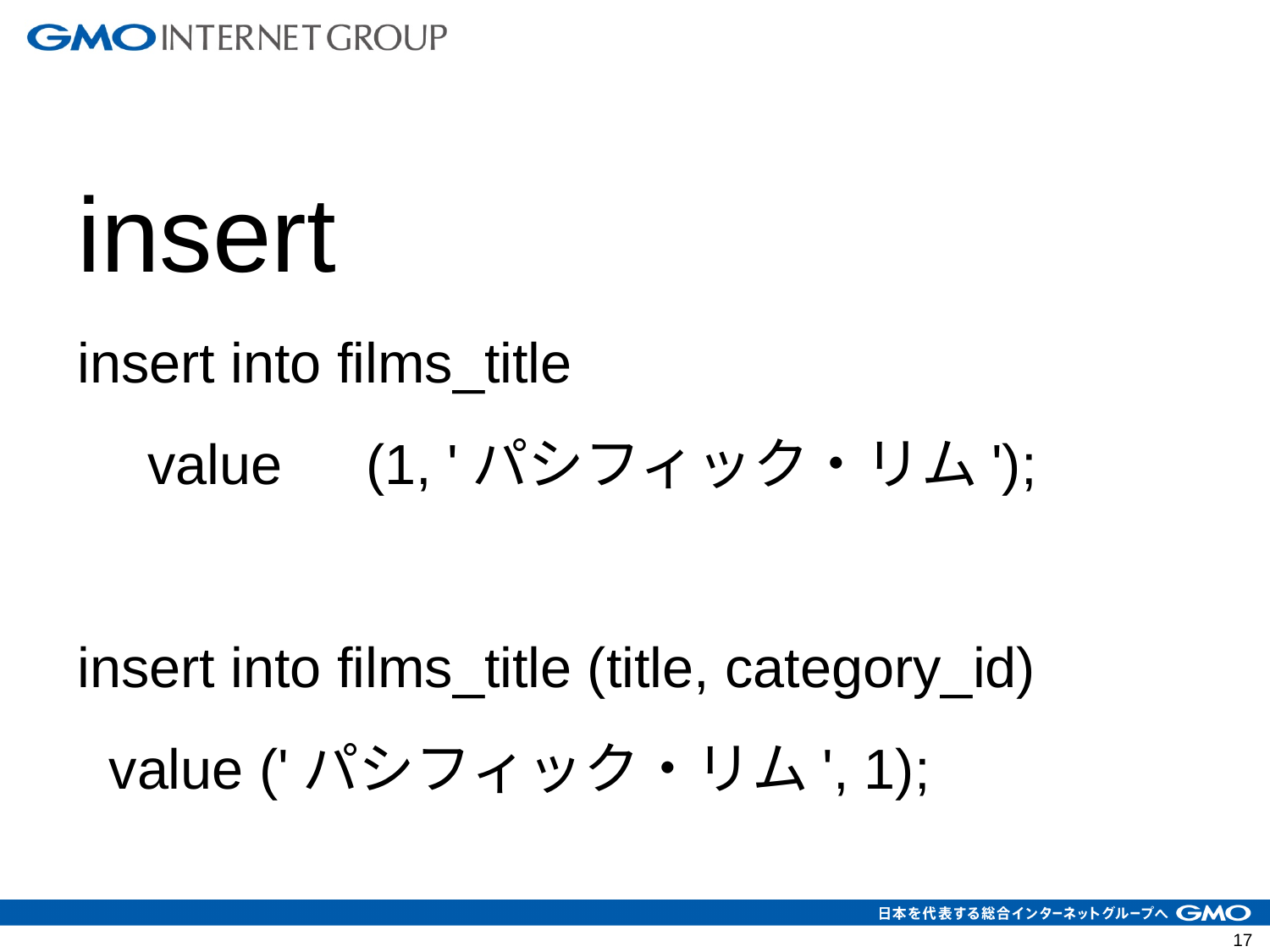

insert
insert into films_title
　value　(1, 'パシフィック・リム');

insert into films_title (title, category_id)
  value ('パシフィック・リム', 1);